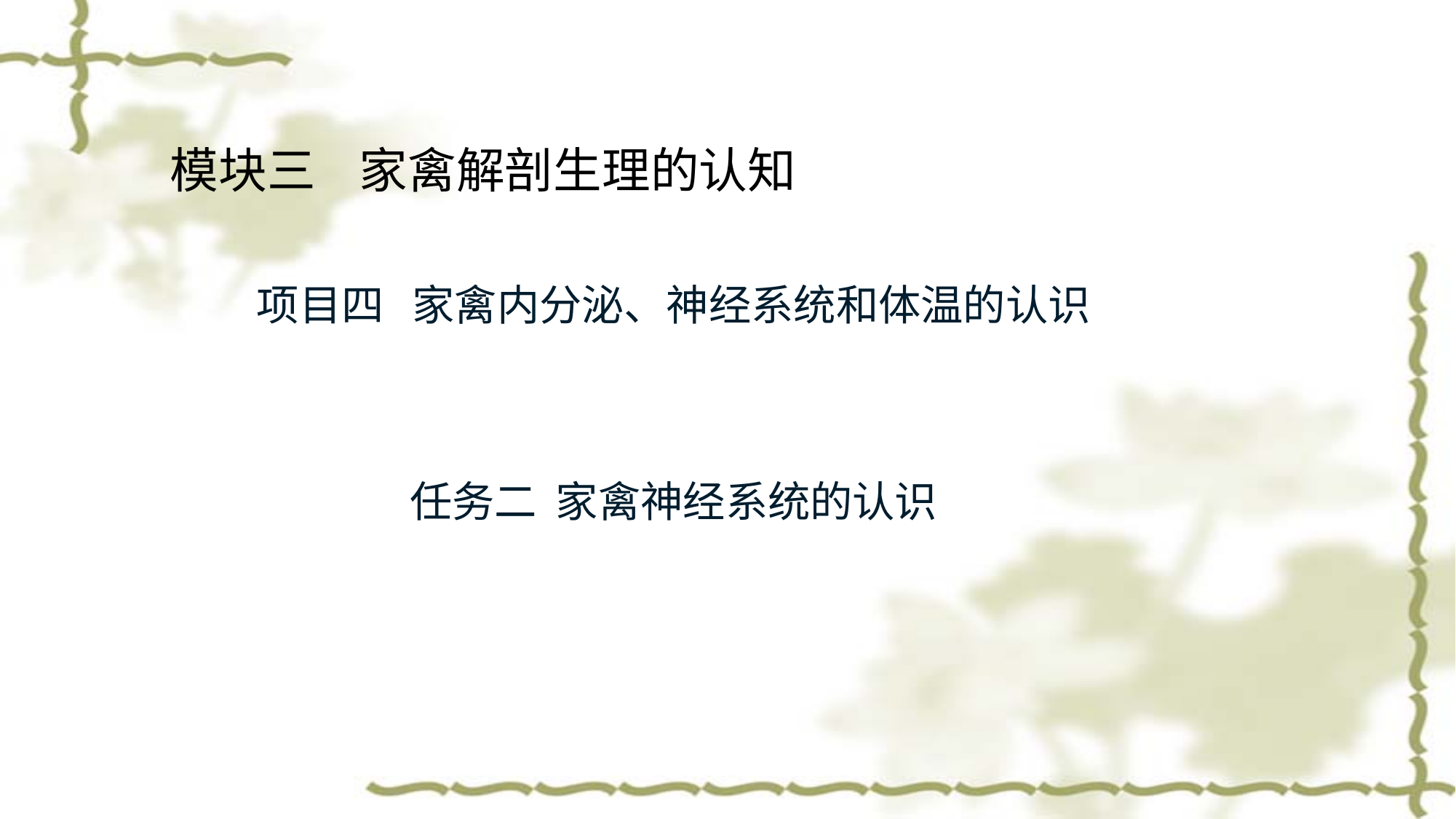

模块三    家禽解剖生理的认知
项目四   家禽内分泌、神经系统和体温的认识

任务二  家禽神经系统的认识